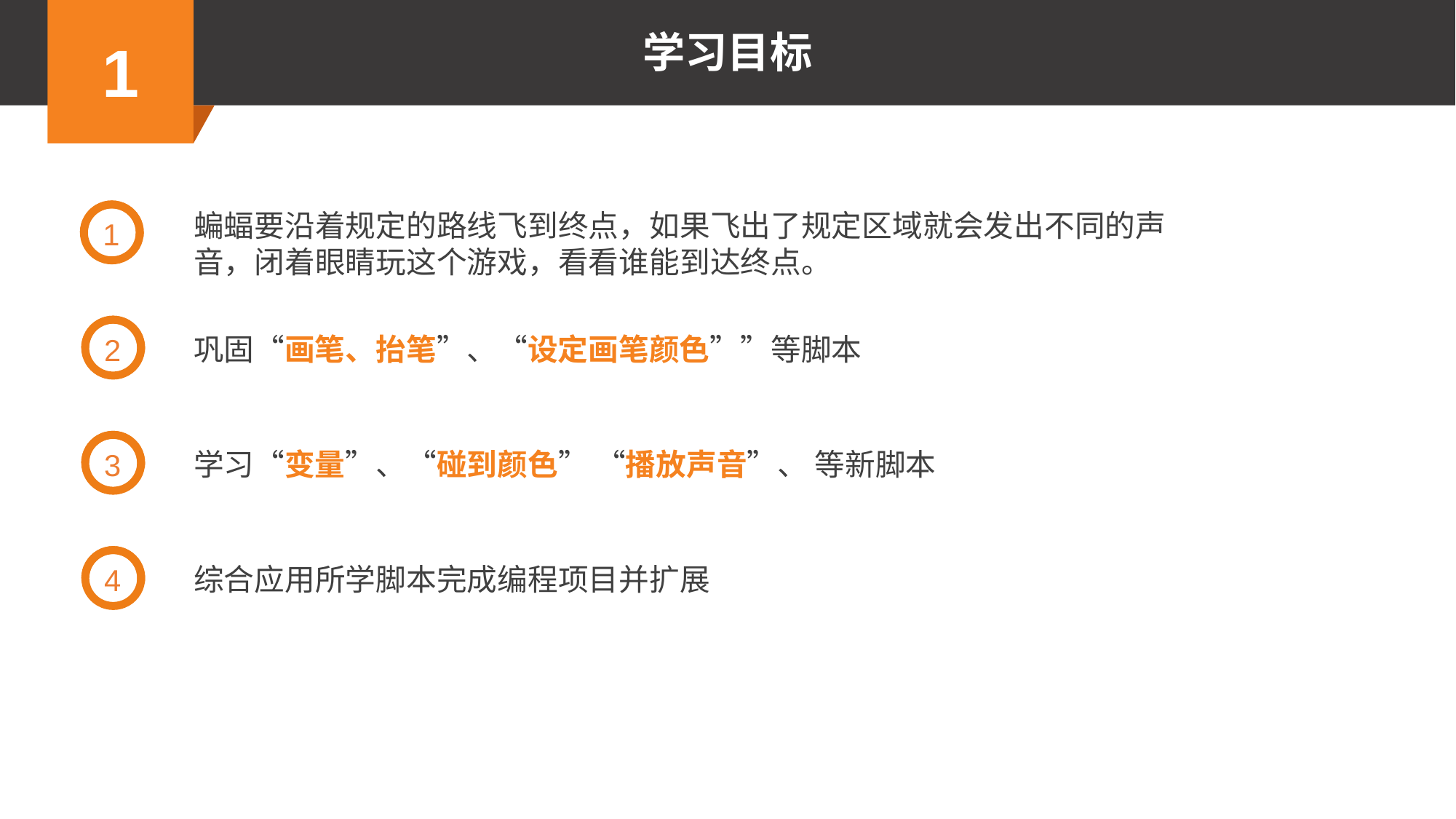

1
蝙蝠要沿着规定的路线飞到终点，如果飞出了规定区域就会发出不同的声音，闭着眼睛玩这个游戏，看看谁能到达终点。

2
巩固“画笔、抬笔”、“设定画笔颜色””等脚本

3
学习“变量”、“碰到颜色” “播放声音”、 等新脚本

4
综合应用所学脚本完成编程项目并扩展